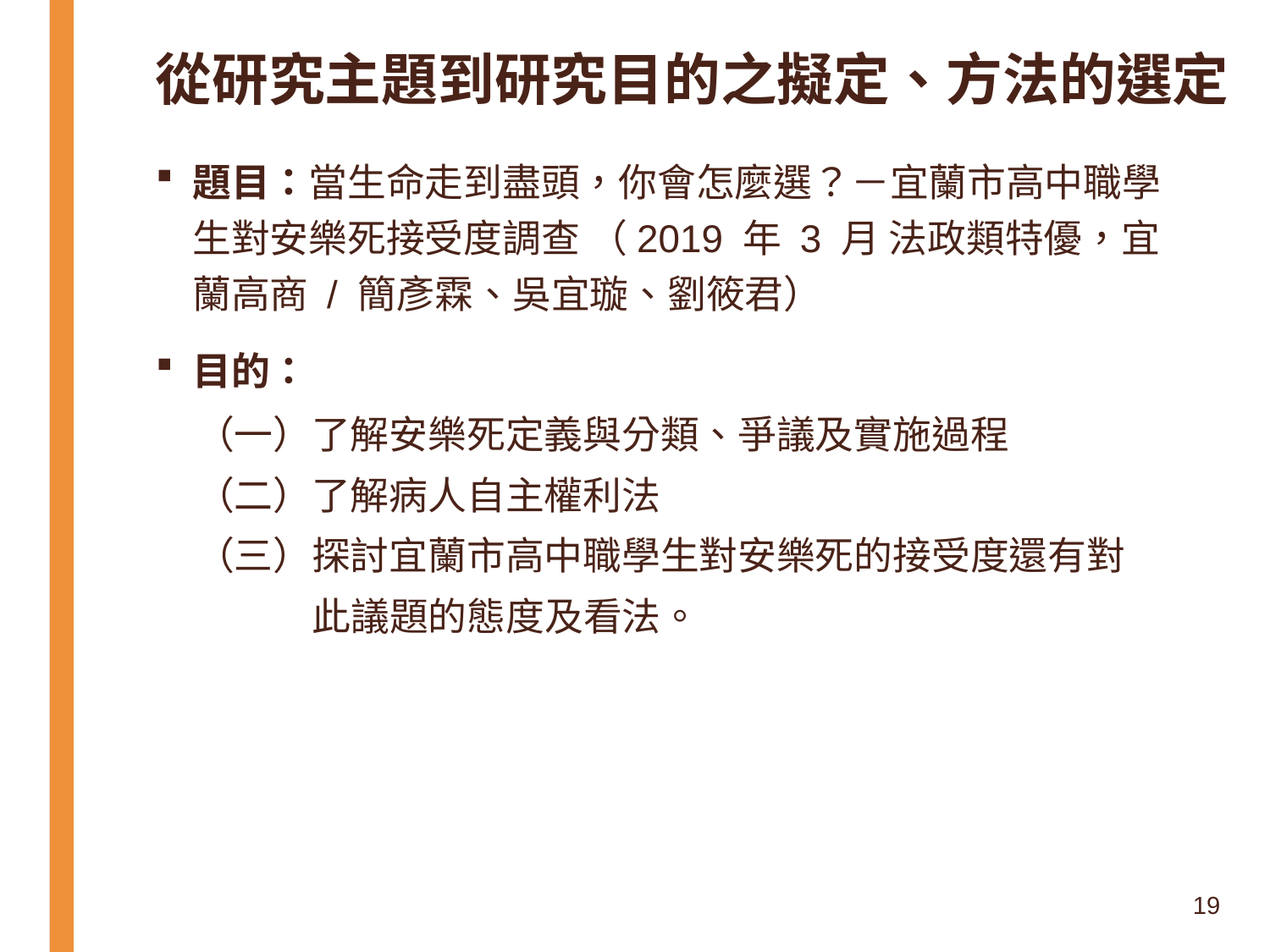

# 從研究主題到研究目的之擬定、方法的選定
題目：當生命走到盡頭，你會怎麼選？－宜蘭市高中職學生對安樂死接受度調查 （2019 年 3 月 法政類特優，宜蘭高商 / 簡彥霖、吳宜璇、劉筱君）
目的：
（一）了解安樂死定義與分類、爭議及實施過程
（二）了解病人自主權利法
（三）探討宜蘭市高中職學生對安樂死的接受度還有對此議題的態度及看法。
19